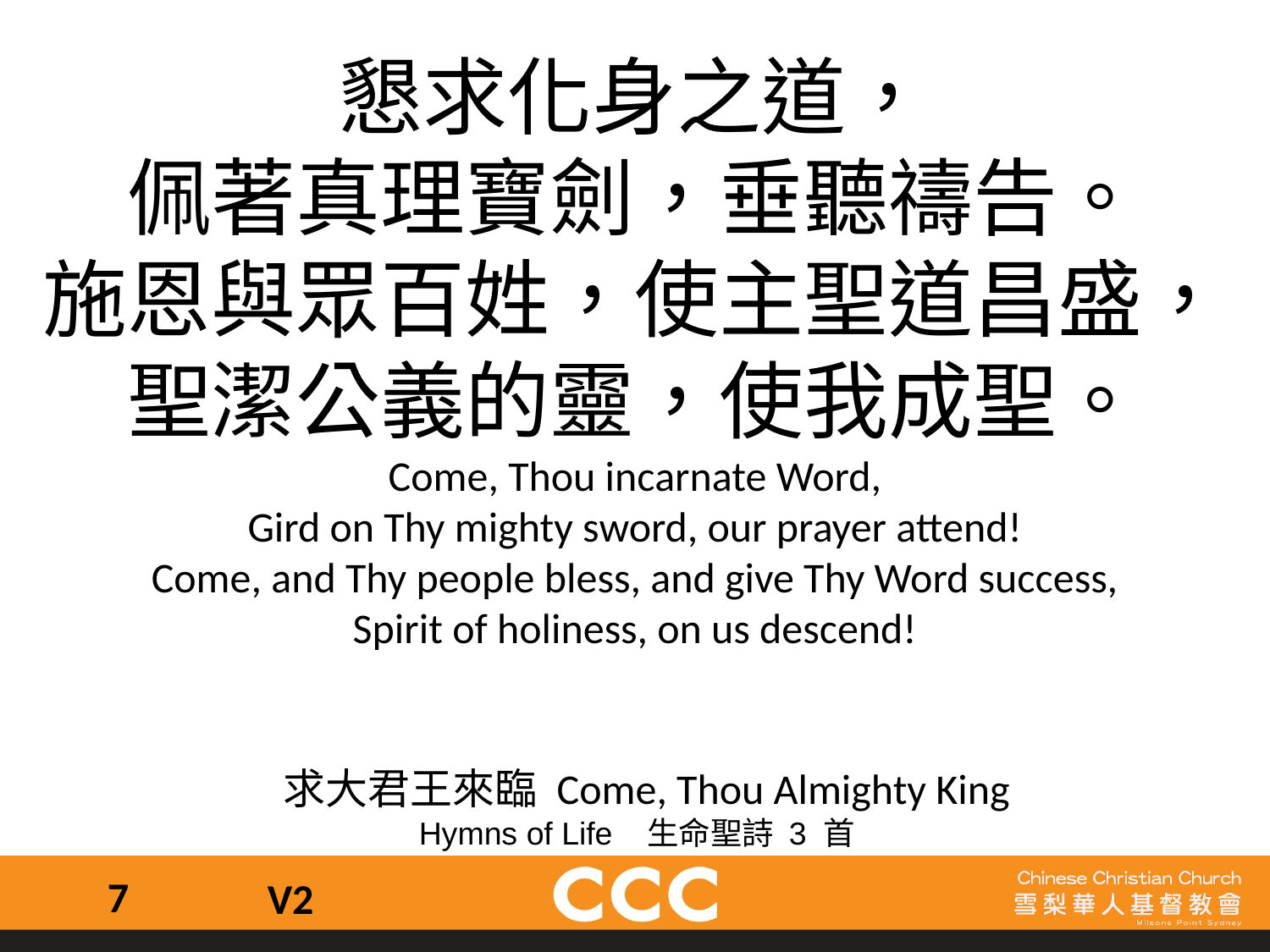

懇求化身之道，
佩著真理寶劍，垂聽禱告。
施恩與眾百姓，使主聖道昌盛，聖潔公義的靈，使我成聖。
Come, Thou incarnate Word,
Gird on Thy mighty sword, our prayer attend!
Come, and Thy people bless, and give Thy Word success,
Spirit of holiness, on us descend!
 求大君王來臨 Come, Thou Almighty King
Hymns of Life   生命聖詩 3 首
7
V2